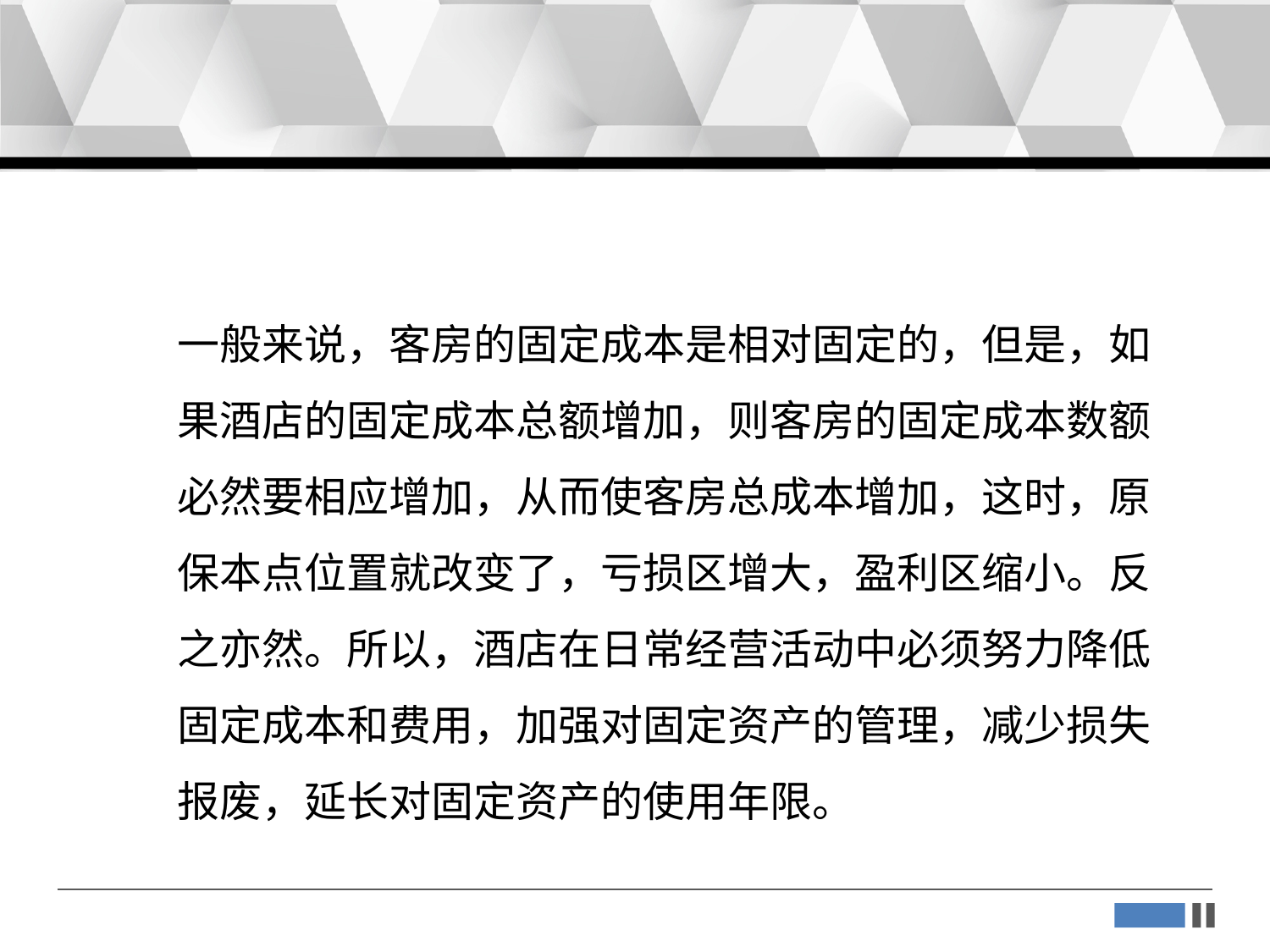

一般来说，客房的固定成本是相对固定的，但是，如果酒店的固定成本总额增加，则客房的固定成本数额必然要相应增加，从而使客房总成本增加，这时，原保本点位置就改变了，亏损区增大，盈利区缩小。反之亦然。所以，酒店在日常经营活动中必须努力降低固定成本和费用，加强对固定资产的管理，减少损失报废，延长对固定资产的使用年限。